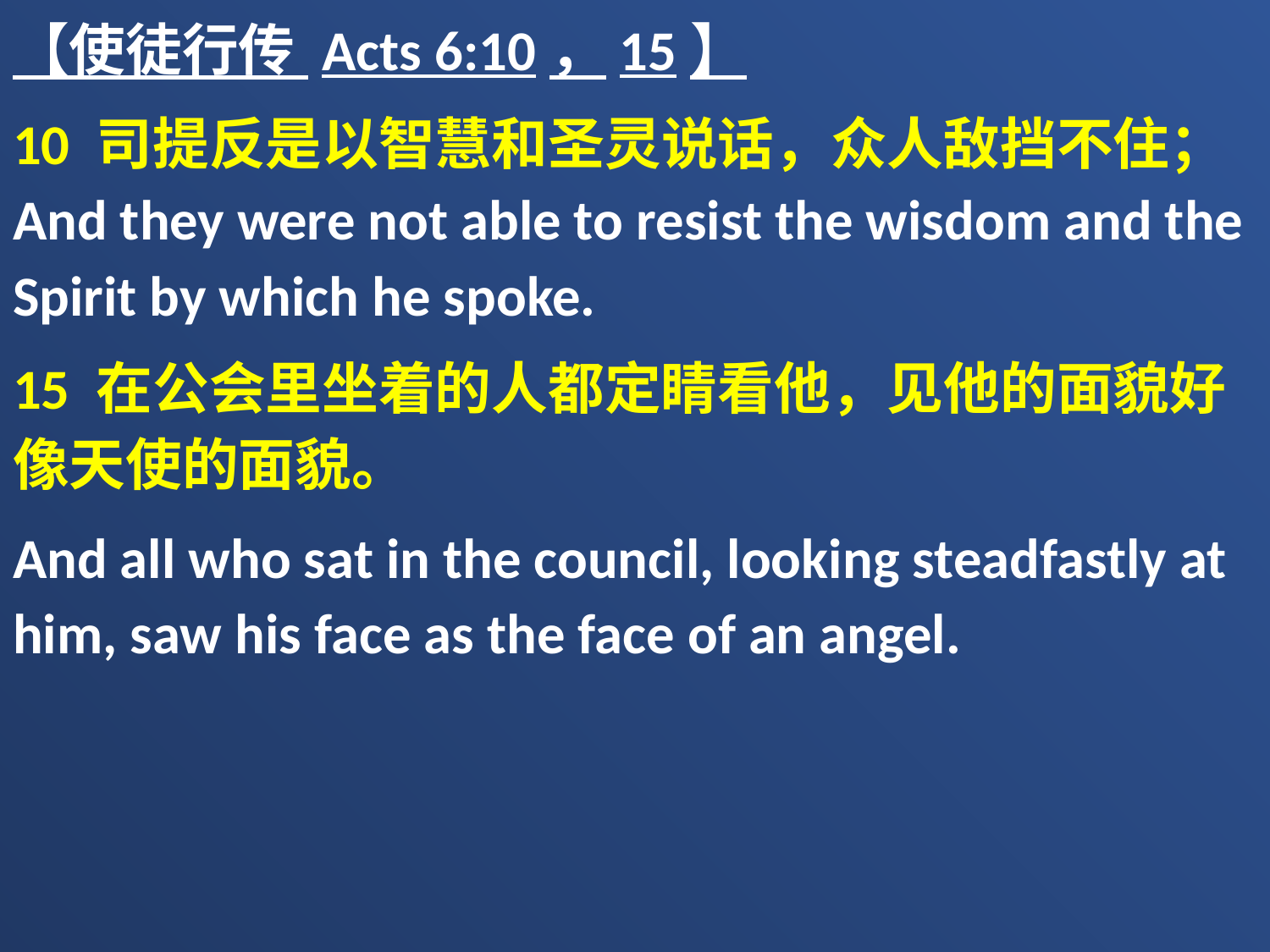

【使徒行传 Acts 6:10，15】
10 司提反是以智慧和圣灵说话，众人敌挡不住；And they were not able to resist the wisdom and the Spirit by which he spoke.
15 在公会里坐着的人都定睛看他，见他的面貌好像天使的面貌。
And all who sat in the council, looking steadfastly at him, saw his face as the face of an angel.